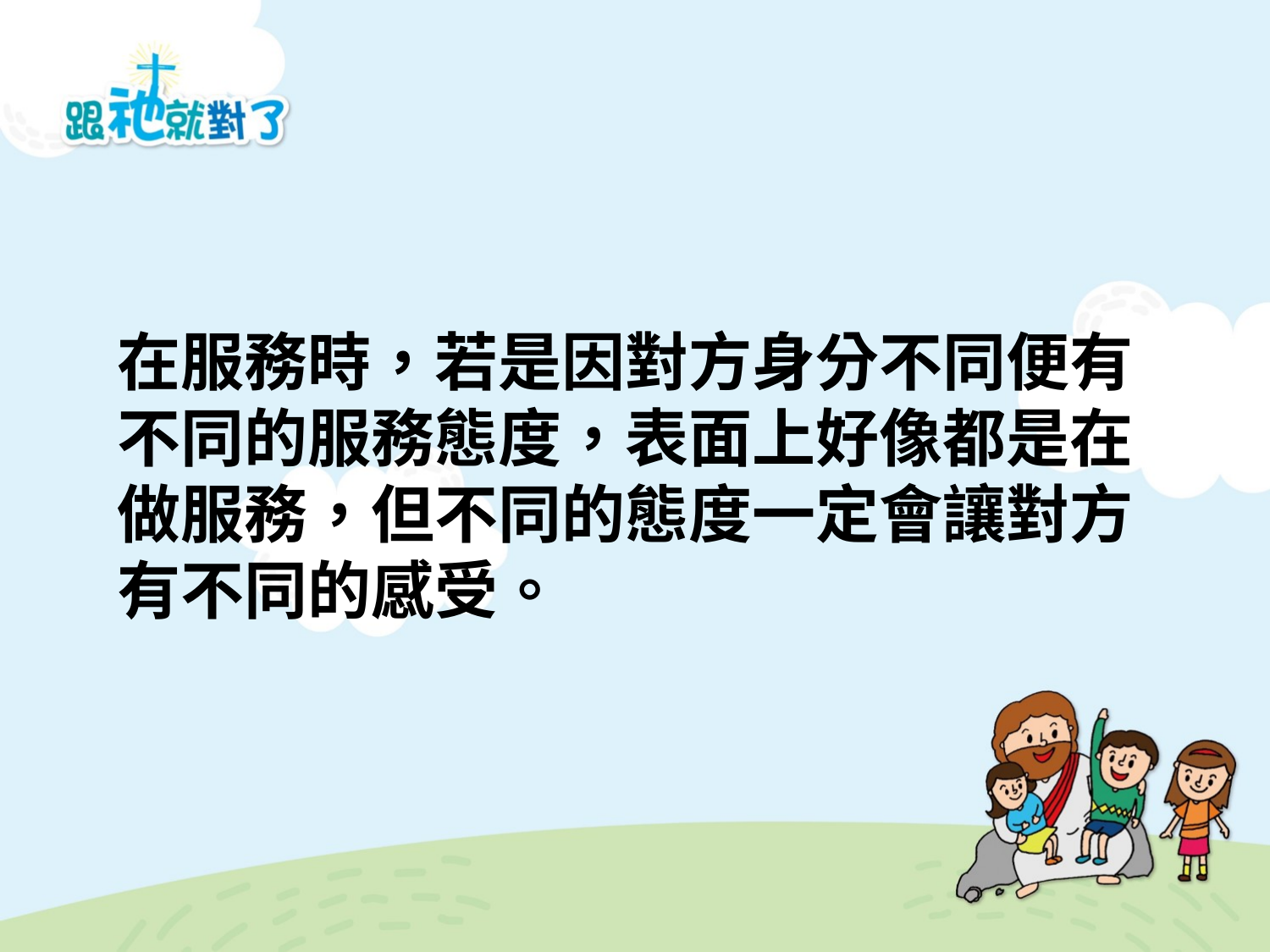

在服務時，若是因對方身分不同便有不同的服務態度，表面上好像都是在做服務，但不同的態度一定會讓對方有不同的感受。